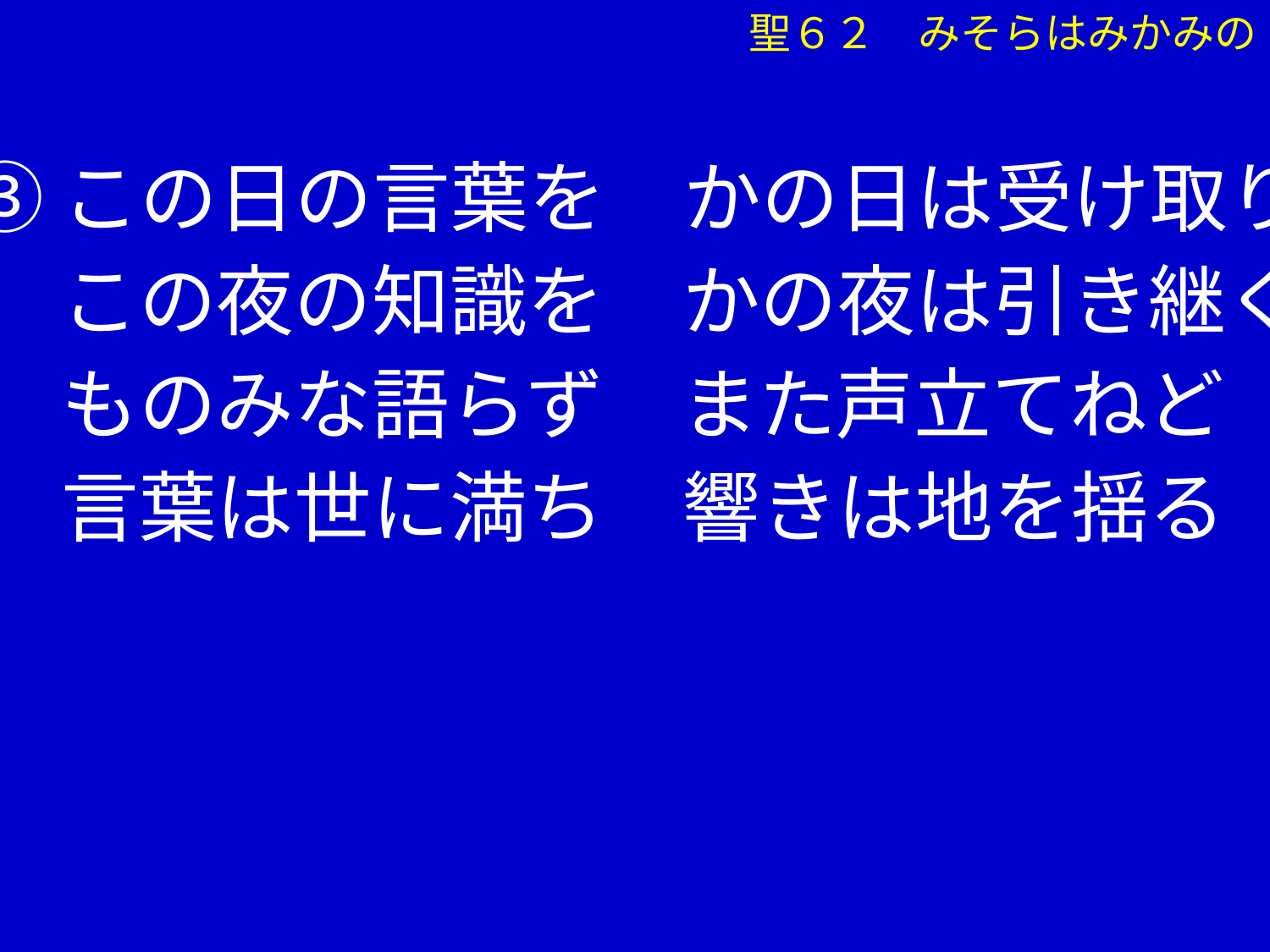

聖６２　みそらはみかみの
③この日の言葉を　かの日は受け取り
　 この夜の知識を　かの夜は引き継ぐ
　 ものみな語らず　また声立てねど
　 言葉は世に満ち　響きは地を揺る